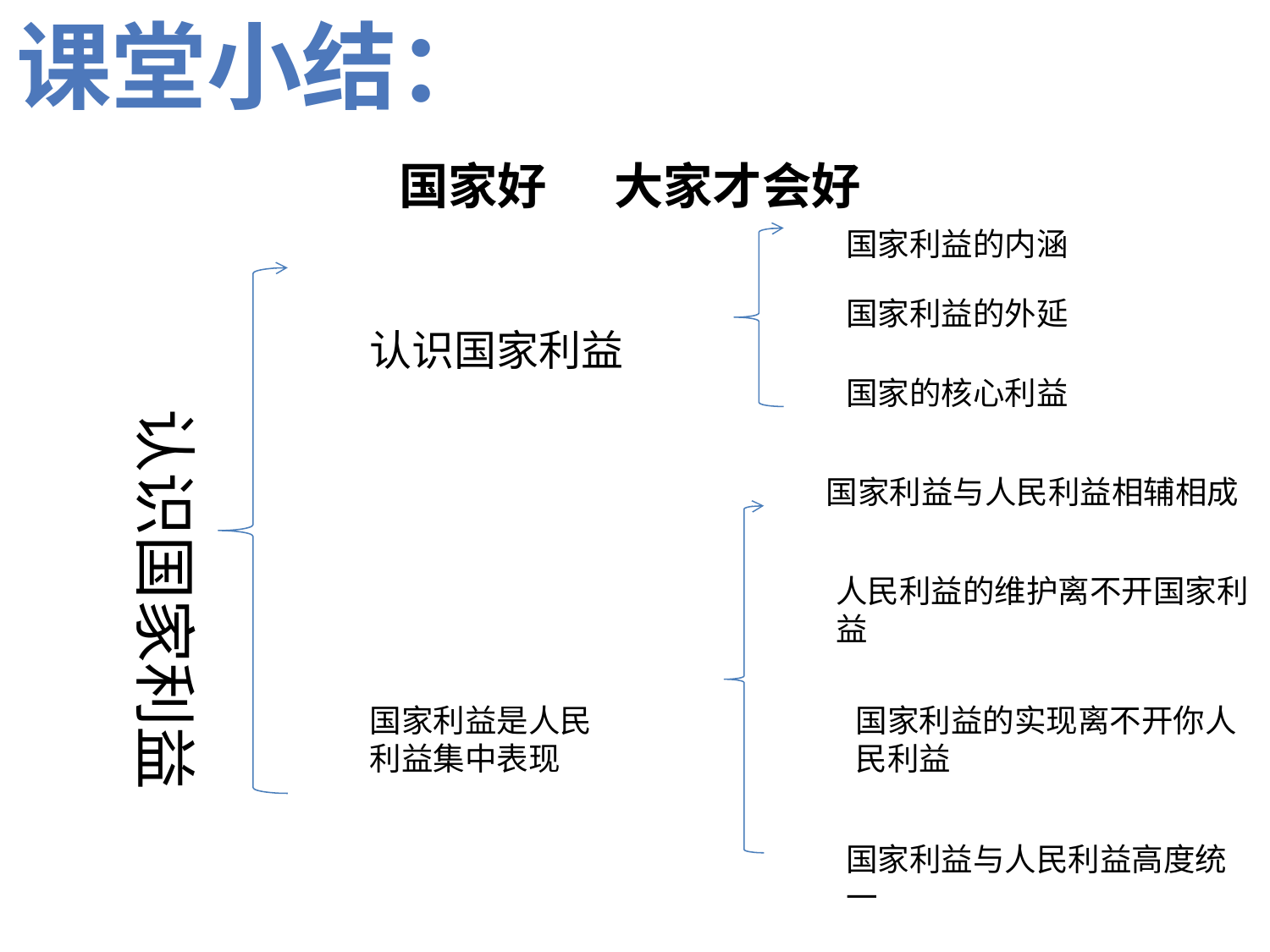

课堂小结：
国家好      大家才会好
国家利益的内涵

国家利益的外延
认识国家利益
认识国家利益
国家的核心利益
国家利益与人民利益相辅相成

人民利益的维护离不开国家利益
国家利益是人民利益集中表现
国家利益的实现离不开你人民利益
国家利益与人民利益高度统一